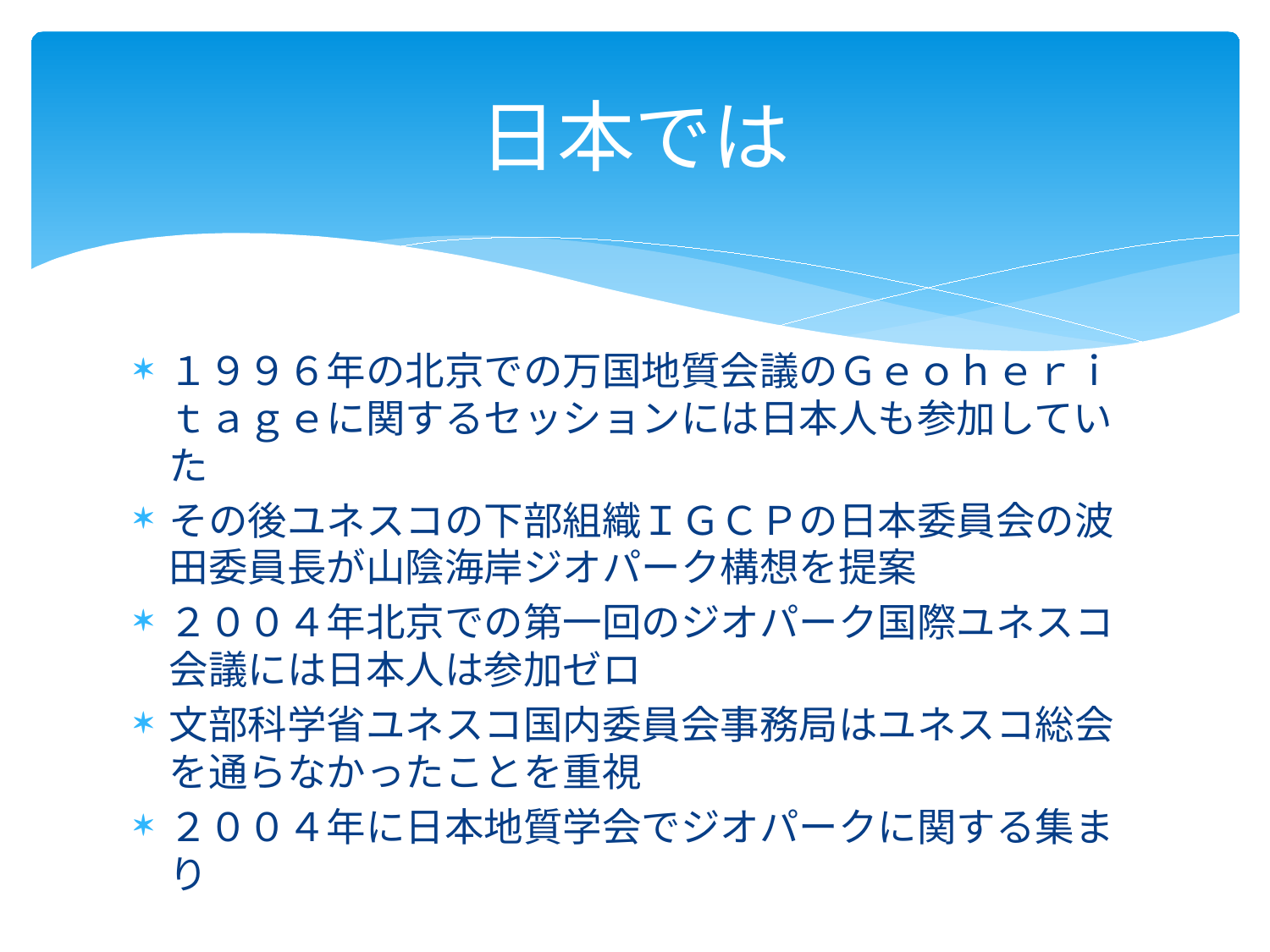

# 日本では
１９９６年の北京での万国地質会議のＧｅｏｈｅｒｉｔａｇｅに関するセッションには日本人も参加していた
その後ユネスコの下部組織ＩＧＣＰの日本委員会の波田委員長が山陰海岸ジオパーク構想を提案
２００４年北京での第一回のジオパーク国際ユネスコ会議には日本人は参加ゼロ
文部科学省ユネスコ国内委員会事務局はユネスコ総会を通らなかったことを重視
２００４年に日本地質学会でジオパークに関する集まり